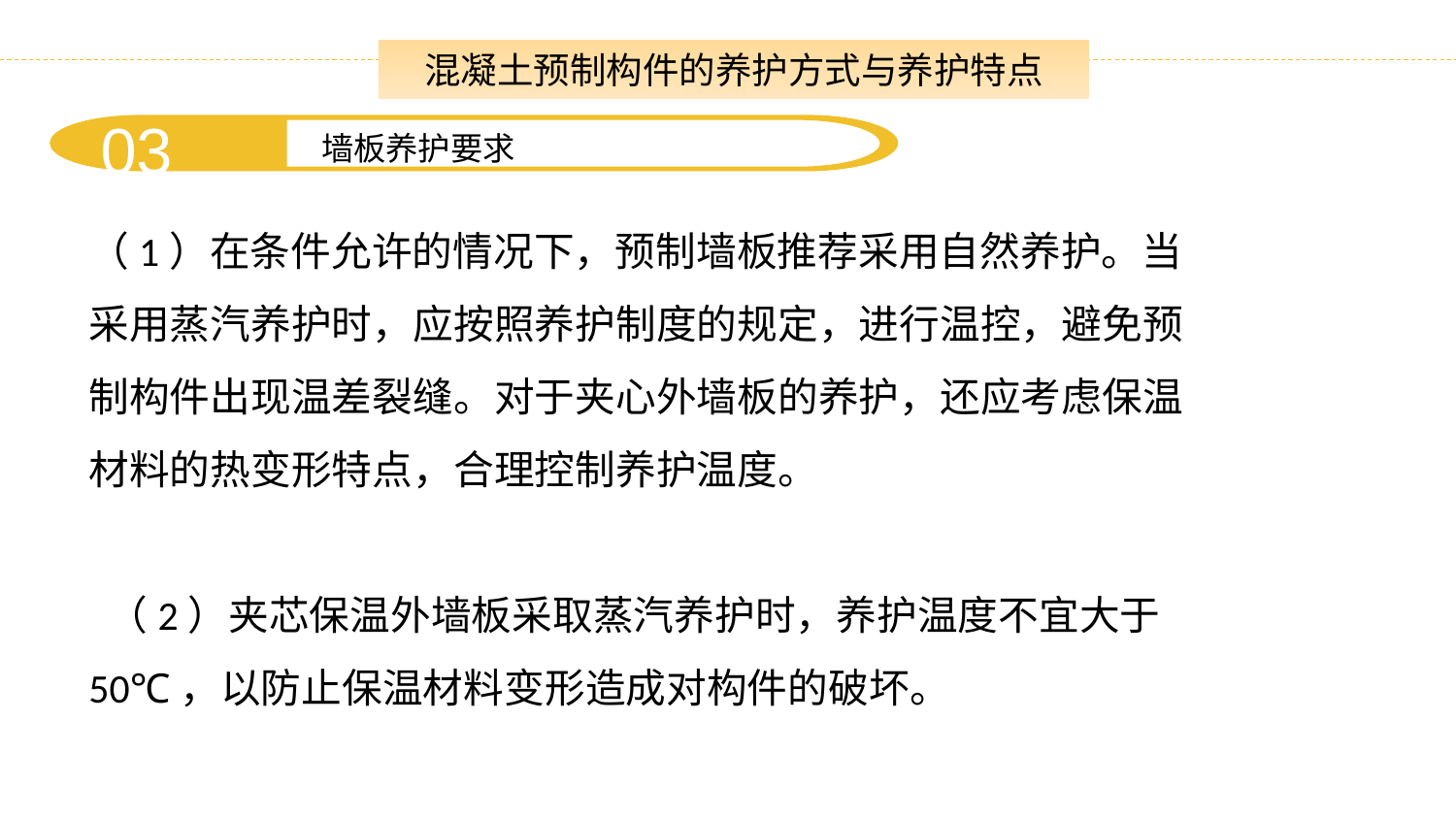

混凝土预制构件的养护方式与养护特点
03

墙板养护要求
（1）在条件允许的情况下，预制墙板推荐采用自然养护。当采用蒸汽养护时，应按照养护制度的规定，进行温控，避免预制构件出现温差裂缝。对于夹心外墙板的养护，还应考虑保温材料的热变形特点，合理控制养护温度。

 （2）夹芯保温外墙板采取蒸汽养护时，养护温度不宜大于50℃，以防止保温材料变形造成对构件的破坏。